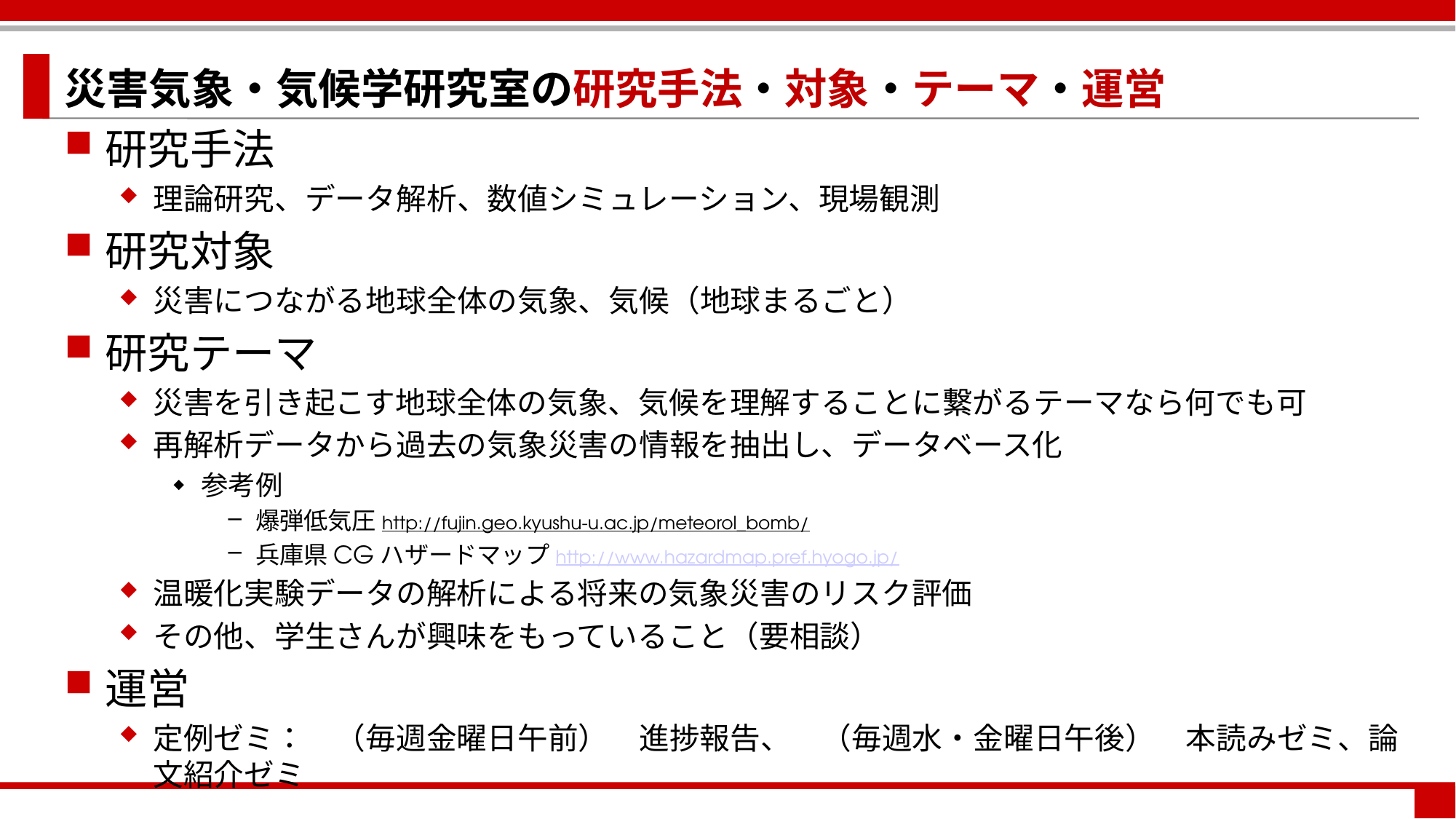

# 災害気象・気候学研究室の研究手法・対象・テーマ・運営
研究手法
理論研究、データ解析、数値シミュレーション、現場観測
研究対象
災害につながる地球全体の気象、気候（地球まるごと）
研究テーマ
災害を引き起こす地球全体の気象、気候を理解することに繋がるテーマなら何でも可
再解析データから過去の気象災害の情報を抽出し、データベース化
参考例
爆弾低気圧http://fujin.geo.kyushu-u.ac.jp/meteorol_bomb/
兵庫県CGハザードマップhttp://www.hazardmap.pref.hyogo.jp/
温暖化実験データの解析による将来の気象災害のリスク評価
その他、学生さんが興味をもっていること（要相談）
運営
定例ゼミ：　（毎週金曜日午前）　進捗報告、　（毎週水・金曜日午後）　本読みゼミ、論文紹介ゼミ